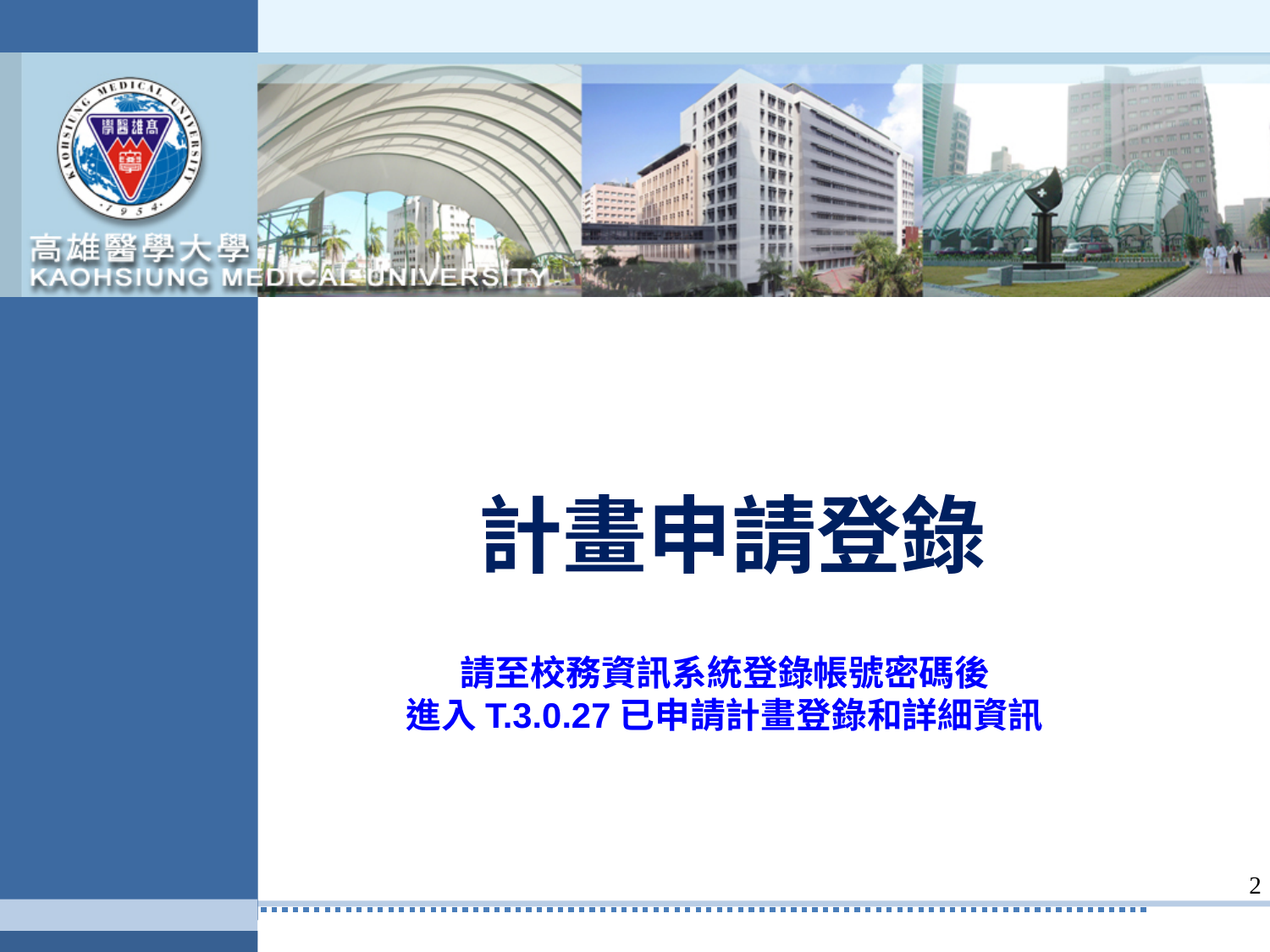

# 計畫申請登錄
請至校務資訊系統登錄帳號密碼後
進入T.3.0.27已申請計畫登錄和詳細資訊